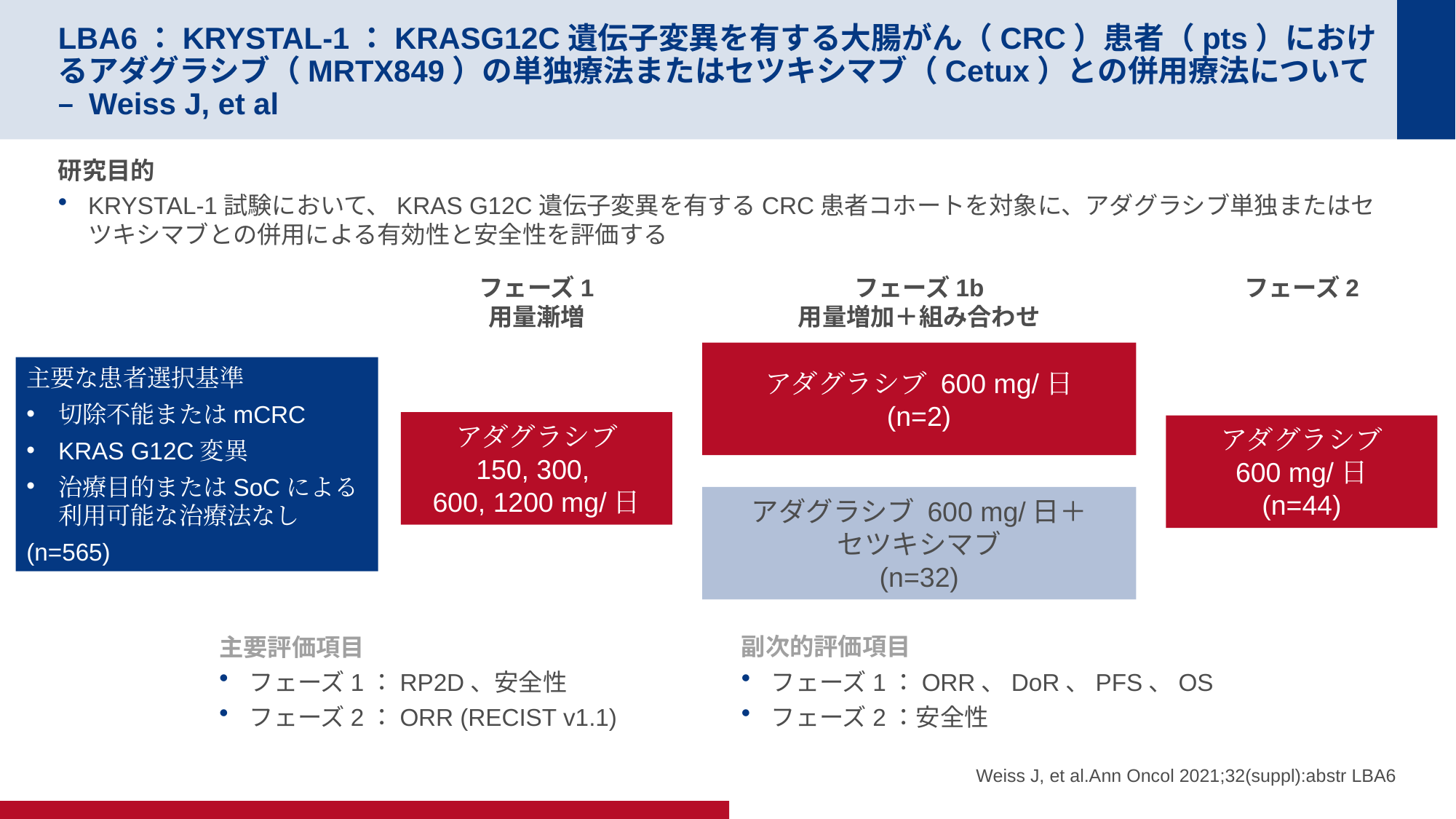

# LBA6：KRYSTAL-1：KRASG12C遺伝子変異を有する大腸がん（CRC）患者（pts）におけるアダグラシブ（MRTX849）の単独療法またはセツキシマブ（Cetux）との併用療法について – Weiss J, et al
研究目的
KRYSTAL-1試験において、KRAS G12C遺伝子変異を有するCRC患者コホートを対象に、アダグラシブ単独またはセツキシマブとの併用による有効性と安全性を評価する
フェーズ1
用量漸増
フェーズ1b
用量増加＋組み合わせ
フェーズ2
アダグラシブ 600 mg/日
(n=2)
主要な患者選択基準
切除不能またはmCRC
KRAS G12C変異
治療目的またはSoCによる利用可能な治療法なし
(n=565)
アダグラシブ
150, 300,
600, 1200 mg/日
アダグラシブ
600 mg/日
(n=44)
アダグラシブ 600 mg/日＋
セツキシマブ
(n=32)
主要評価項目
フェーズ1：RP2D、安全性
フェーズ2：ORR (RECIST v1.1)
副次的評価項目
フェーズ1：ORR、DoR、PFS、OS
フェーズ2：安全性
Weiss J, et al.Ann Oncol 2021;32(suppl):abstr LBA6